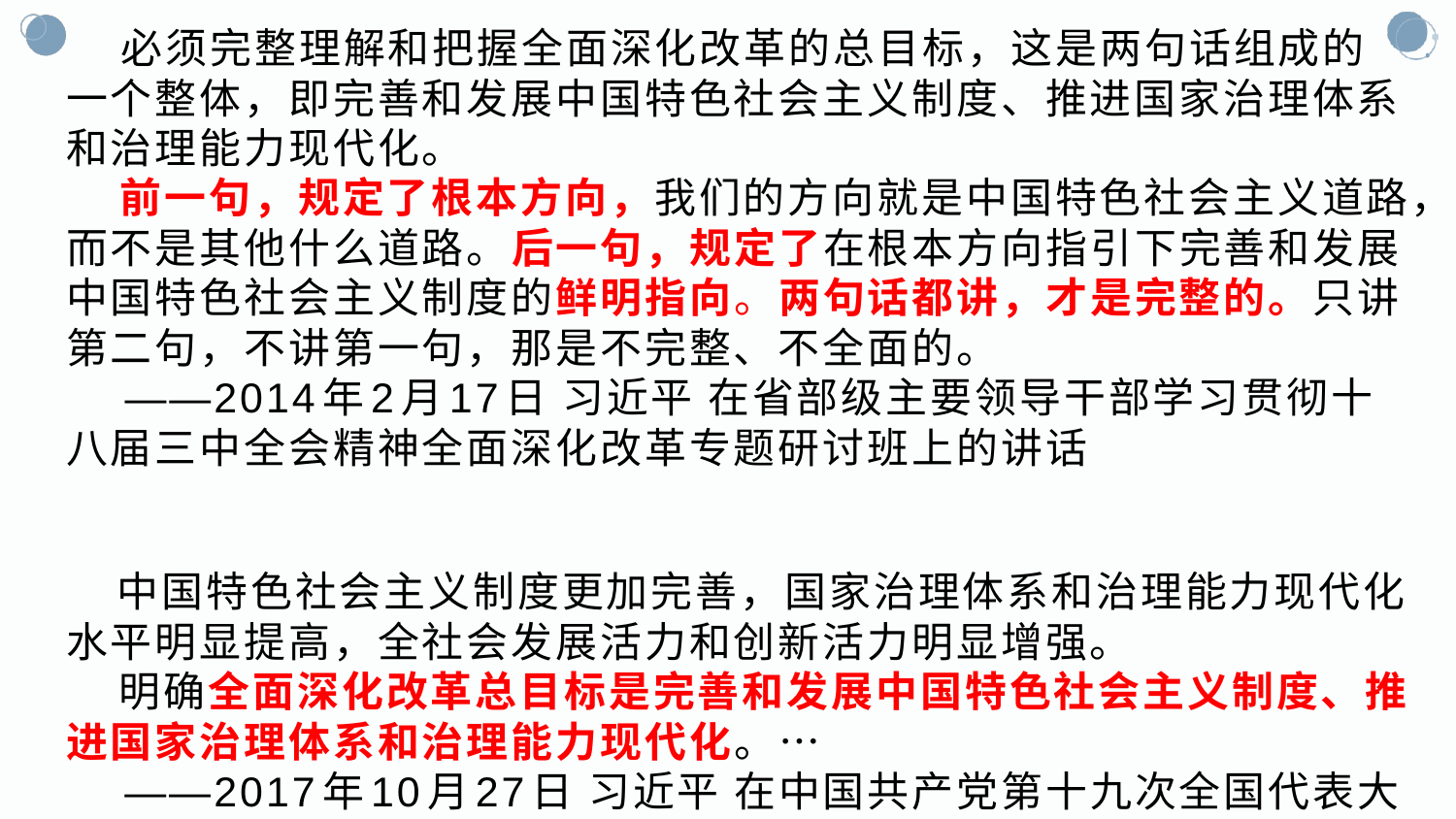

必须完整理解和把握全面深化改革的总目标，这是两句话组成的一个整体，即完善和发展中国特色社会主义制度、推进国家治理体系和治理能力现代化。
    前一句，规定了根本方向，我们的方向就是中国特色社会主义道路，而不是其他什么道路。后一句，规定了在根本方向指引下完善和发展中国特色社会主义制度的鲜明指向。两句话都讲，才是完整的。只讲第二句，不讲第一句，那是不完整、不全面的。
    ——2014年2月17日 习近平 在省部级主要领导干部学习贯彻十八届三中全会精神全面深化改革专题研讨班上的讲话

    中国特色社会主义制度更加完善，国家治理体系和治理能力现代化水平明显提高，全社会发展活力和创新活力明显增强。
    明确全面深化改革总目标是完善和发展中国特色社会主义制度、推进国家治理体系和治理能力现代化。…
    ——2017年10月27日 习近平 在中国共产党第十九次全国代表大会上的报告《决胜全面建成小康社会 夺取新时代中国特色社会主义伟大胜利》